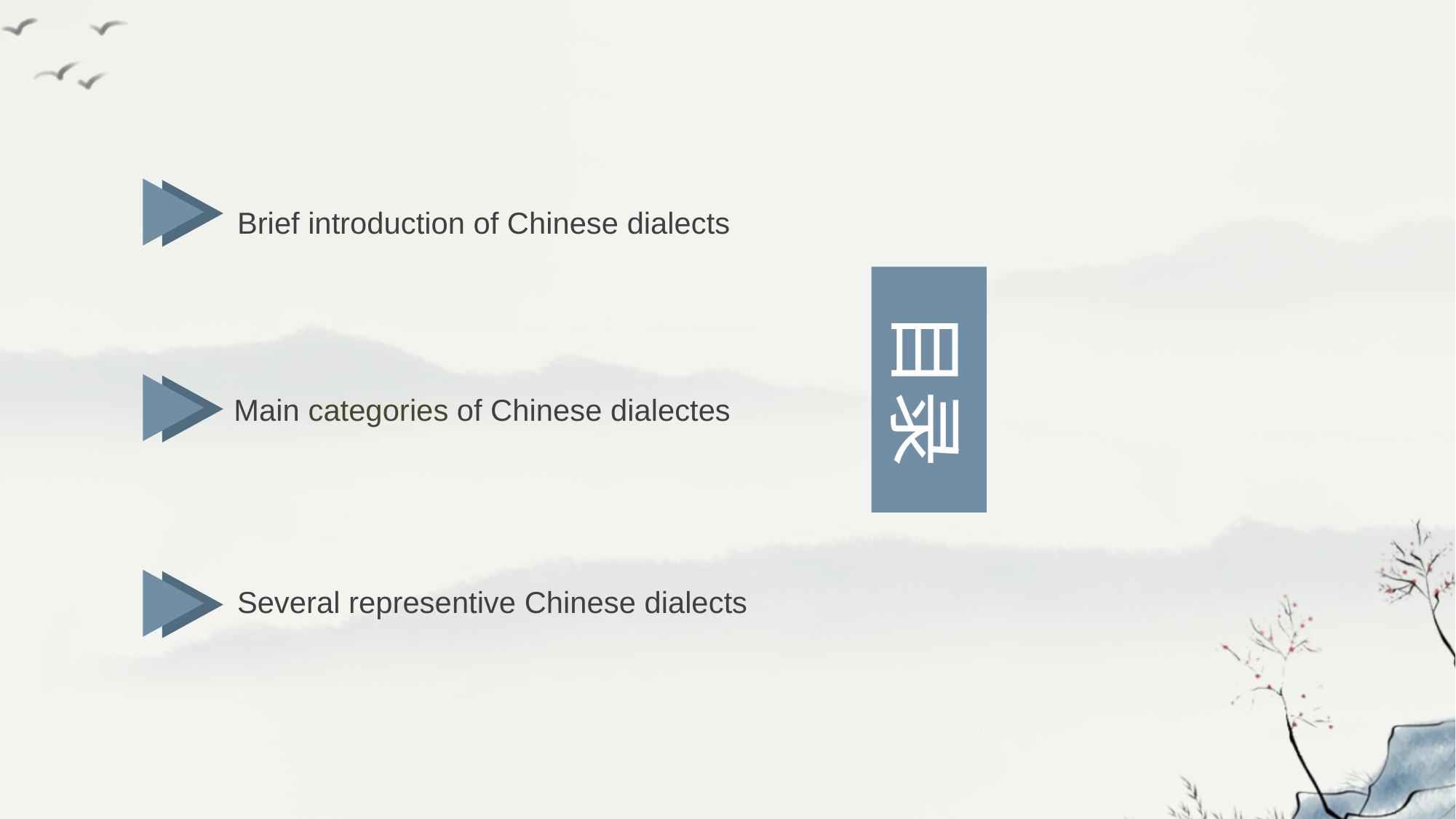

Brief introduction of Chinese dialects

目录
Main categories of Chinese dialectes

Several representive Chinese dialects